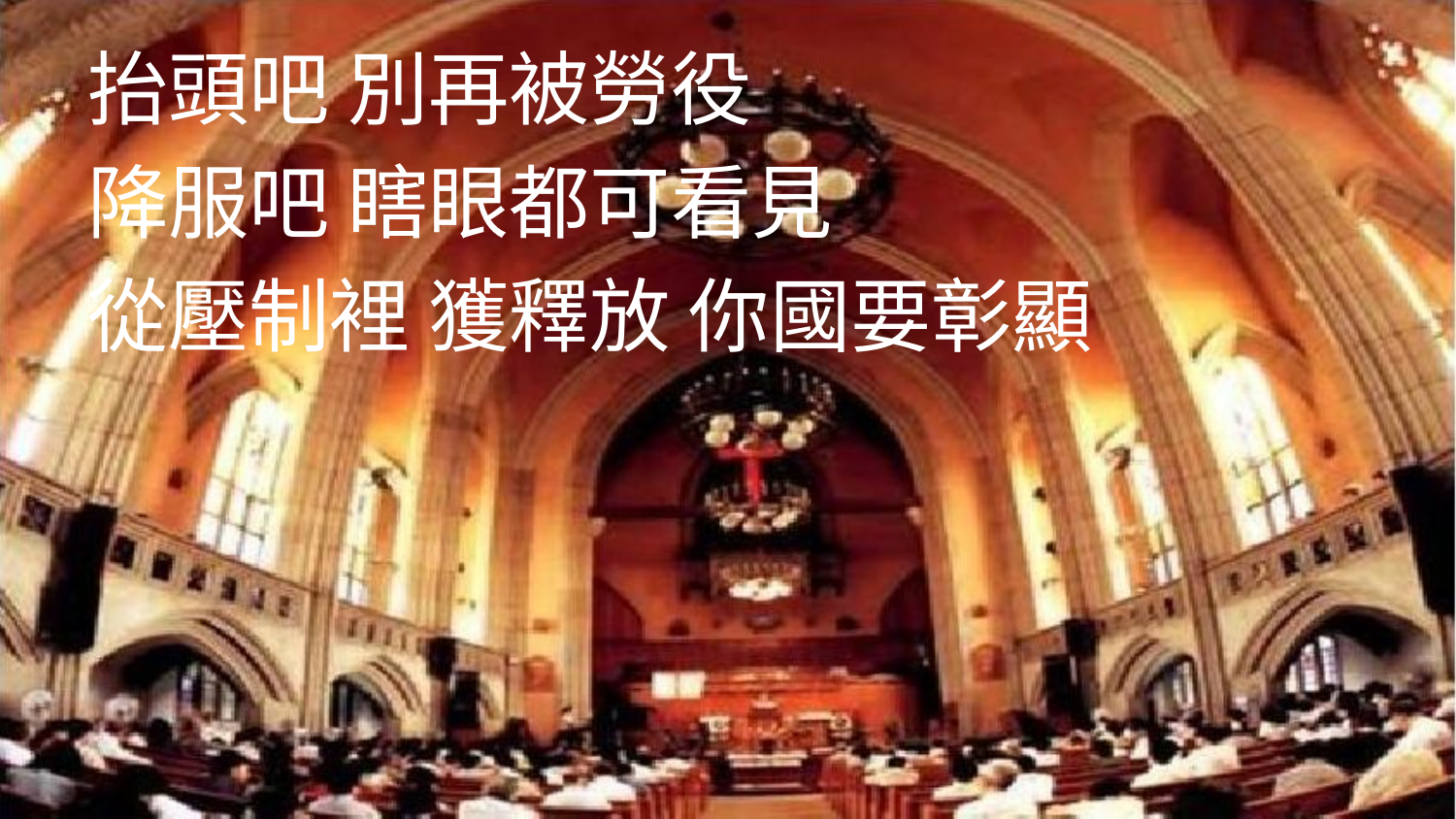

抬頭吧 別再被勞役
降服吧 瞎眼都可看見
從壓制裡 獲釋放 你國要彰顯